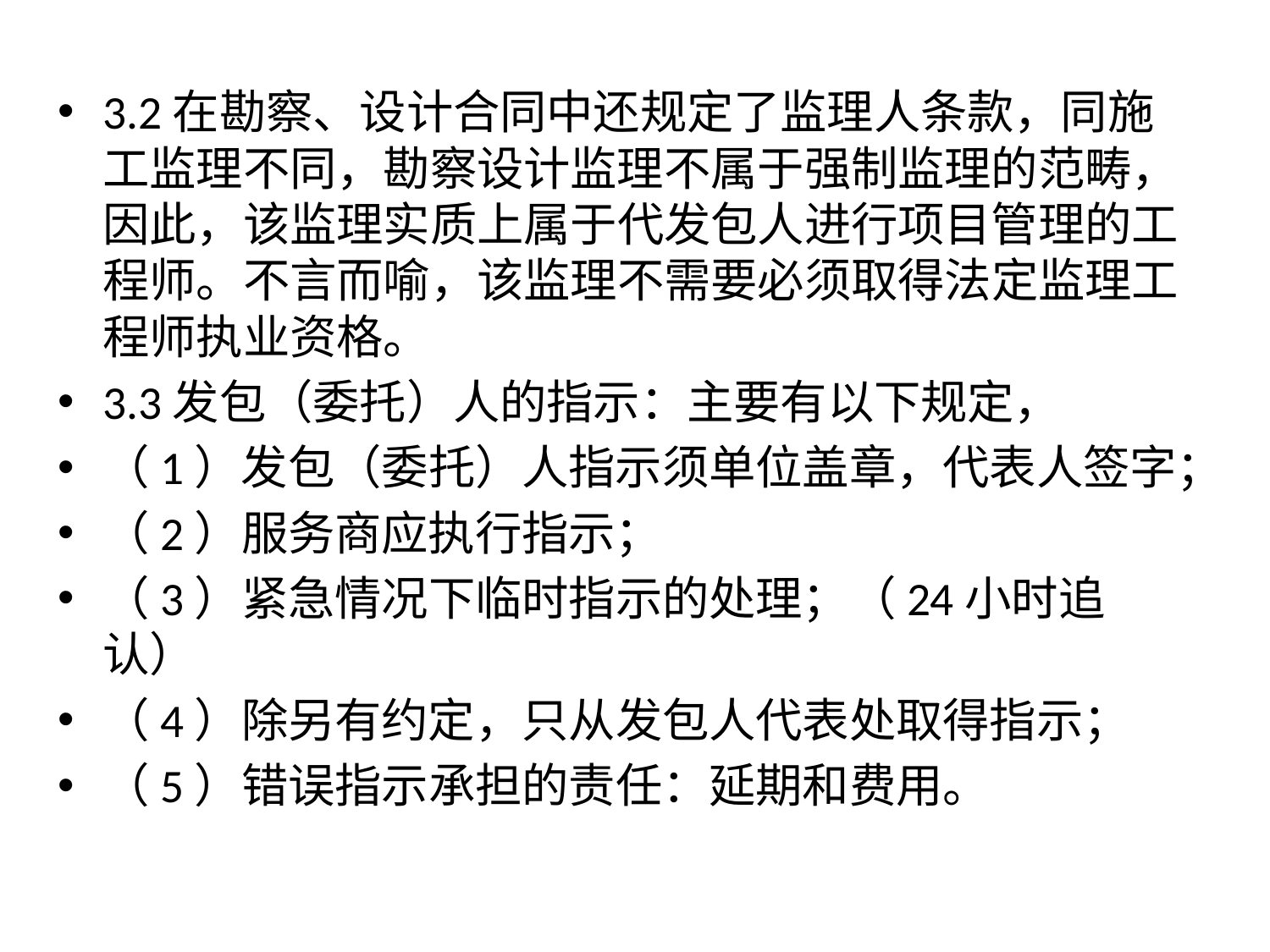

3.2在勘察、设计合同中还规定了监理人条款，同施工监理不同，勘察设计监理不属于强制监理的范畴，因此，该监理实质上属于代发包人进行项目管理的工程师。不言而喻，该监理不需要必须取得法定监理工程师执业资格。
3.3发包（委托）人的指示：主要有以下规定，
（1）发包（委托）人指示须单位盖章，代表人签字；
（2）服务商应执行指示；
（3）紧急情况下临时指示的处理；（24小时追认）
（4）除另有约定，只从发包人代表处取得指示；
（5）错误指示承担的责任：延期和费用。